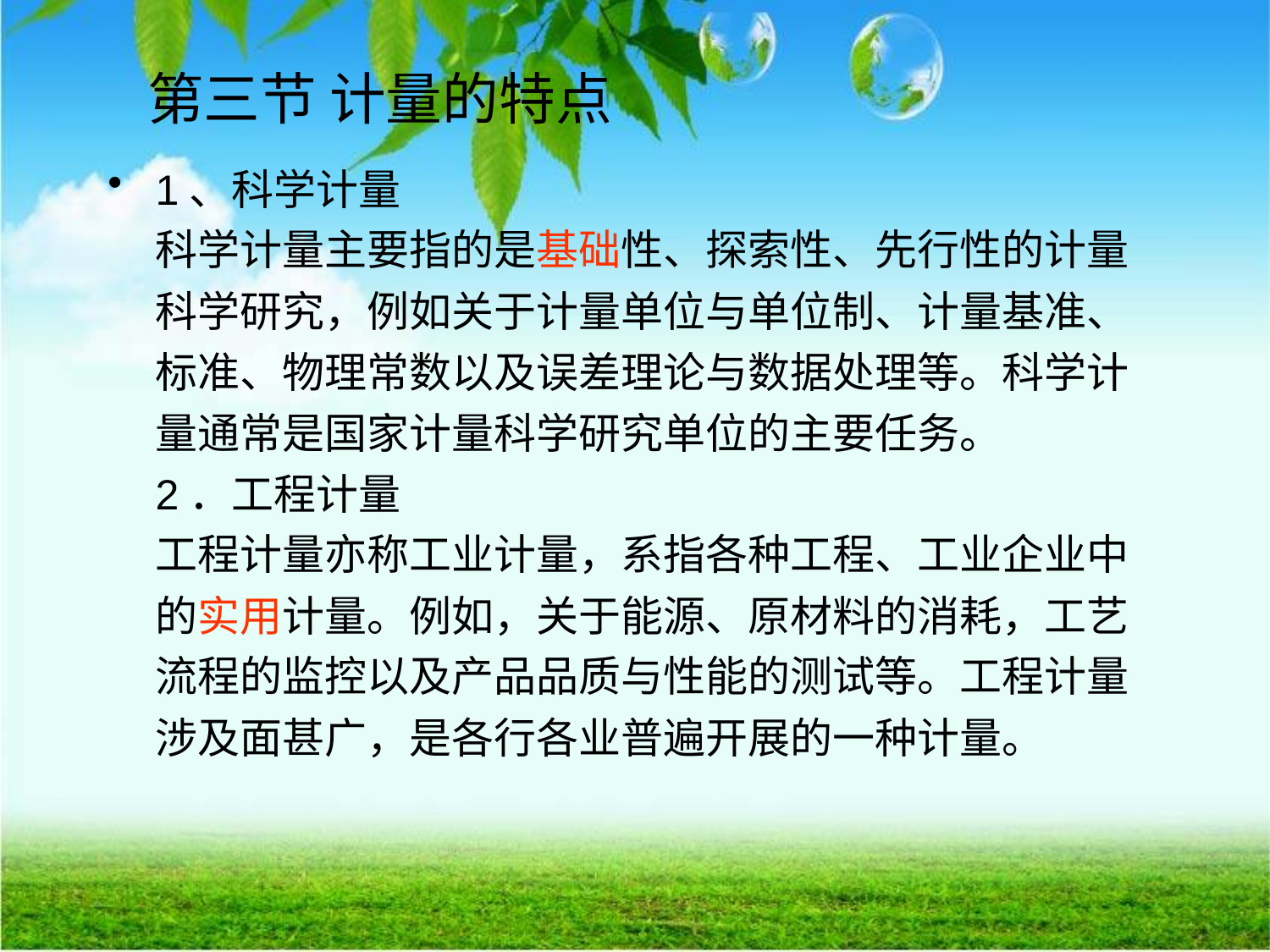

# 第三节 计量的特点
1、科学计量
科学计量主要指的是基础性、探索性、先行性的计量科学研究，例如关于计量单位与单位制、计量基准、标准、物理常数以及误差理论与数据处理等。科学计量通常是国家计量科学研究单位的主要任务。
2．工程计量
工程计量亦称工业计量，系指各种工程、工业企业中的实用计量。例如，关于能源、原材料的消耗，工艺流程的监控以及产品品质与性能的测试等。工程计量涉及面甚广，是各行各业普遍开展的一种计量。